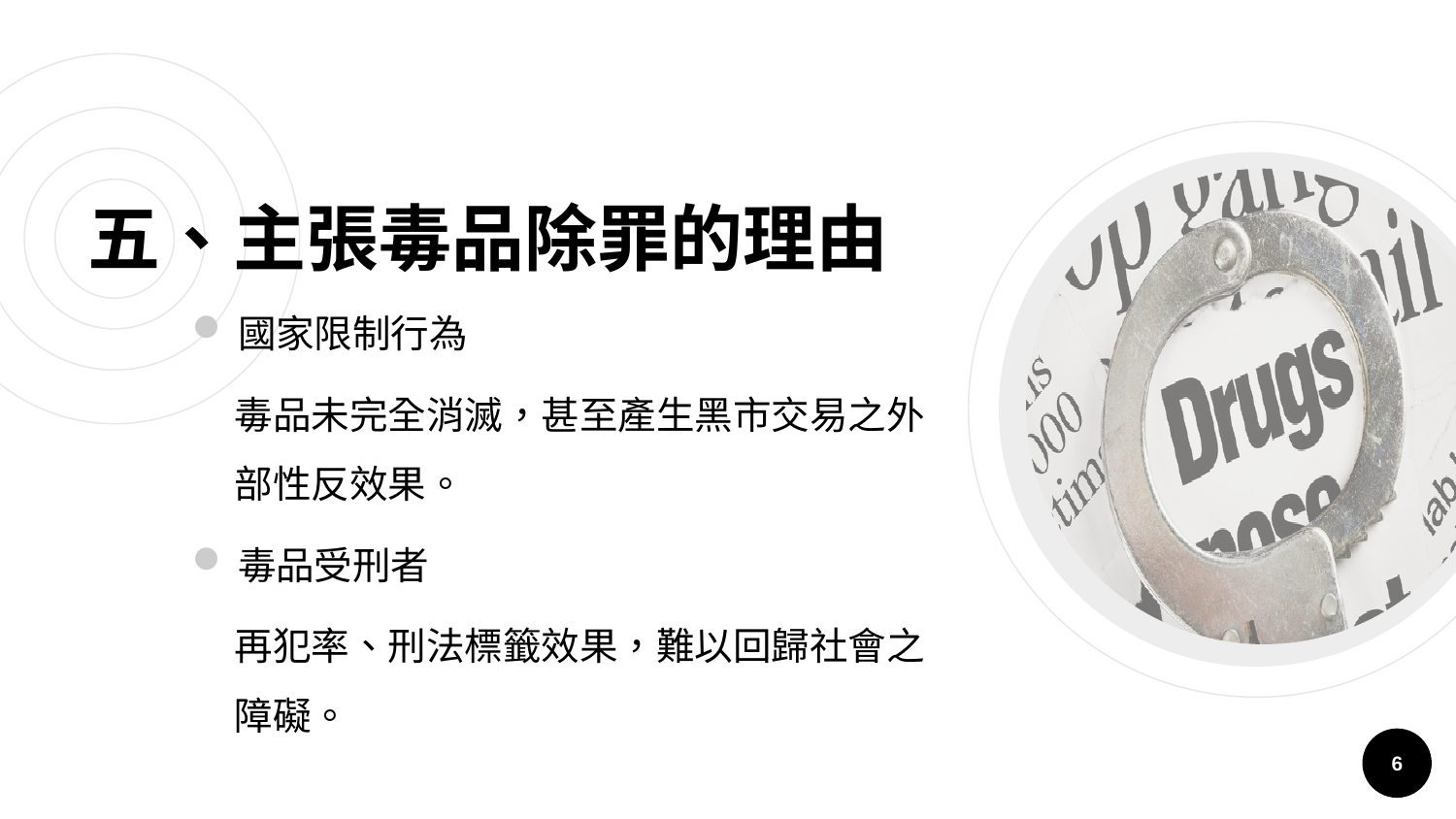

# 五、主張毒品除罪的理由
國家限制行為
毒品未完全消滅，甚至產生黑市交易之外部性反效果。
毒品受刑者
再犯率、刑法標籤效果，難以回歸社會之障礙。
6